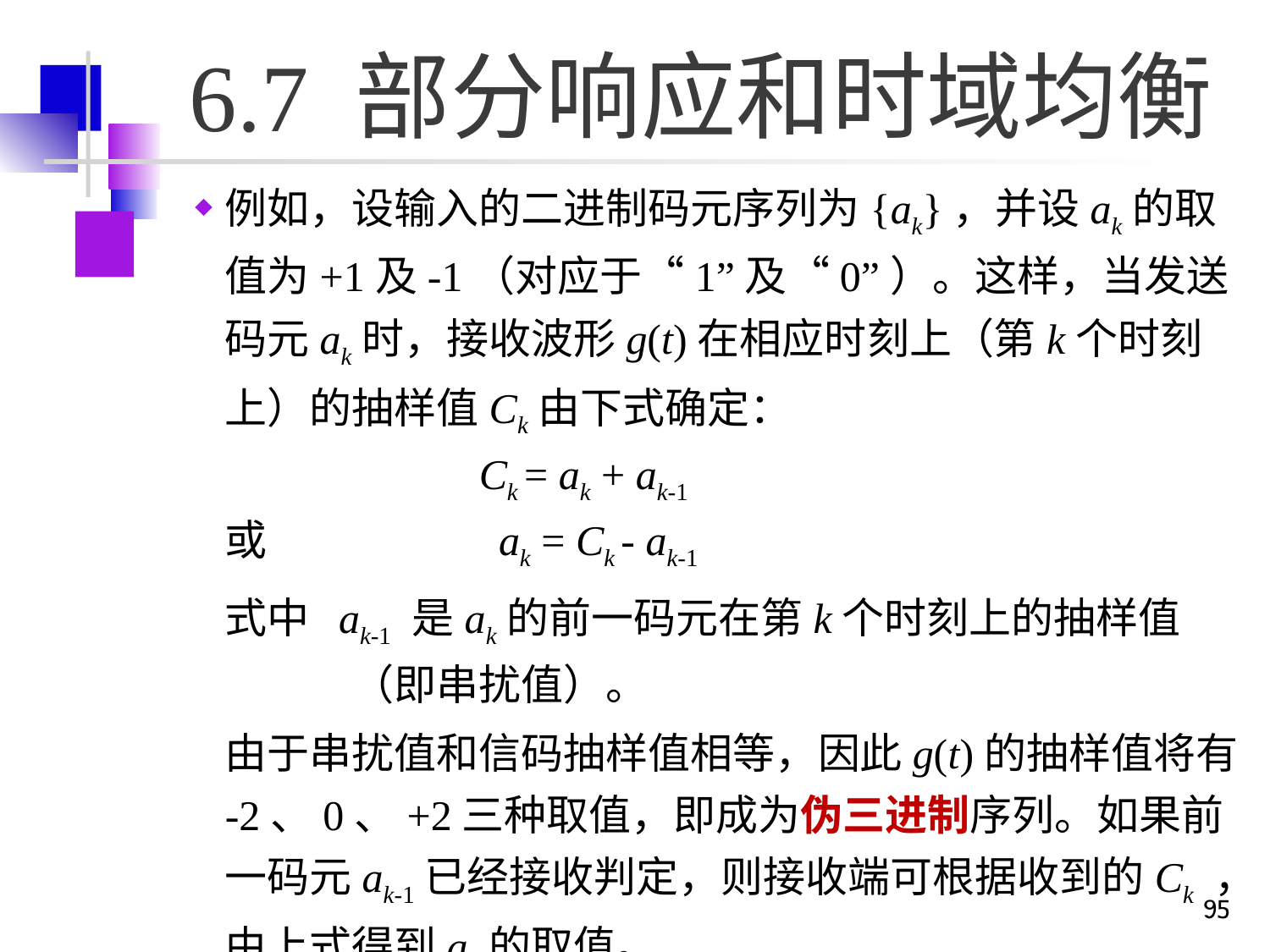

# 6.7 部分响应和时域均衡
例如，设输入的二进制码元序列为{ak}，并设ak的取值为+1及-1（对应于“1”及“0”）。这样，当发送码元ak时，接收波形g(t)在相应时刻上（第k个时刻上）的抽样值Ck由下式确定：
			Ck = ak + ak-1
	或		 ak = Ck - ak-1
	式中  ak-1 是ak的前一码元在第k个时刻上的抽样值
		（即串扰值）。
	由于串扰值和信码抽样值相等，因此g(t)的抽样值将有   -2、0、+2三种取值，即成为伪三进制序列。如果前一码元ak-1已经接收判定，则接收端可根据收到的Ck ，由上式得到ak的取值。
95